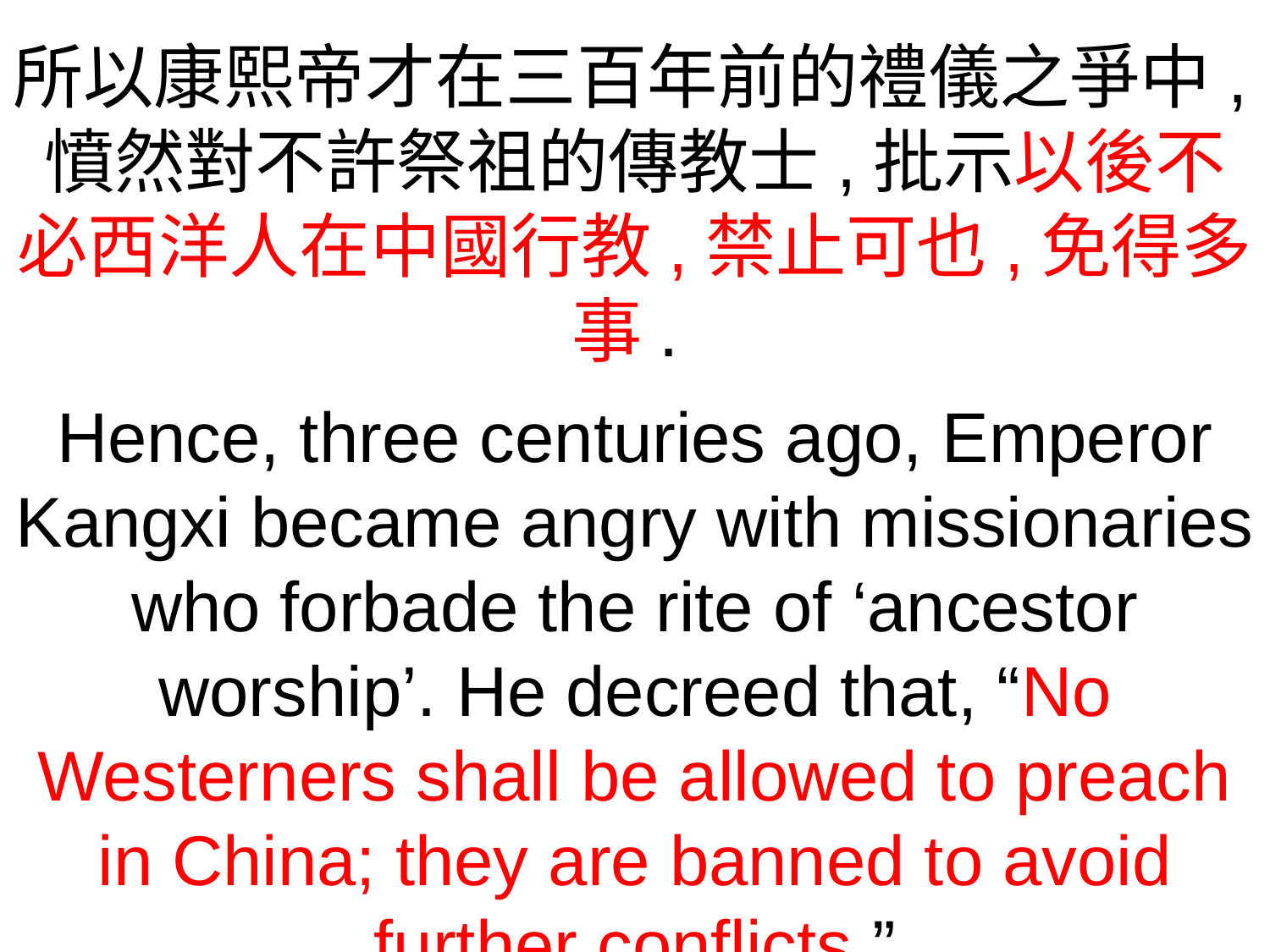

所以康熙帝才在三百年前的禮儀之爭中,憤然對不許祭祖的傳教士,批示以後不必西洋人在中國行教,禁止可也,免得多事.
Hence, three centuries ago, Emperor Kangxi became angry with missionaries who forbade the rite of ‘ancestor worship’. He decreed that, “No Westerners shall be allowed to preach in China; they are banned to avoid further conflicts.”